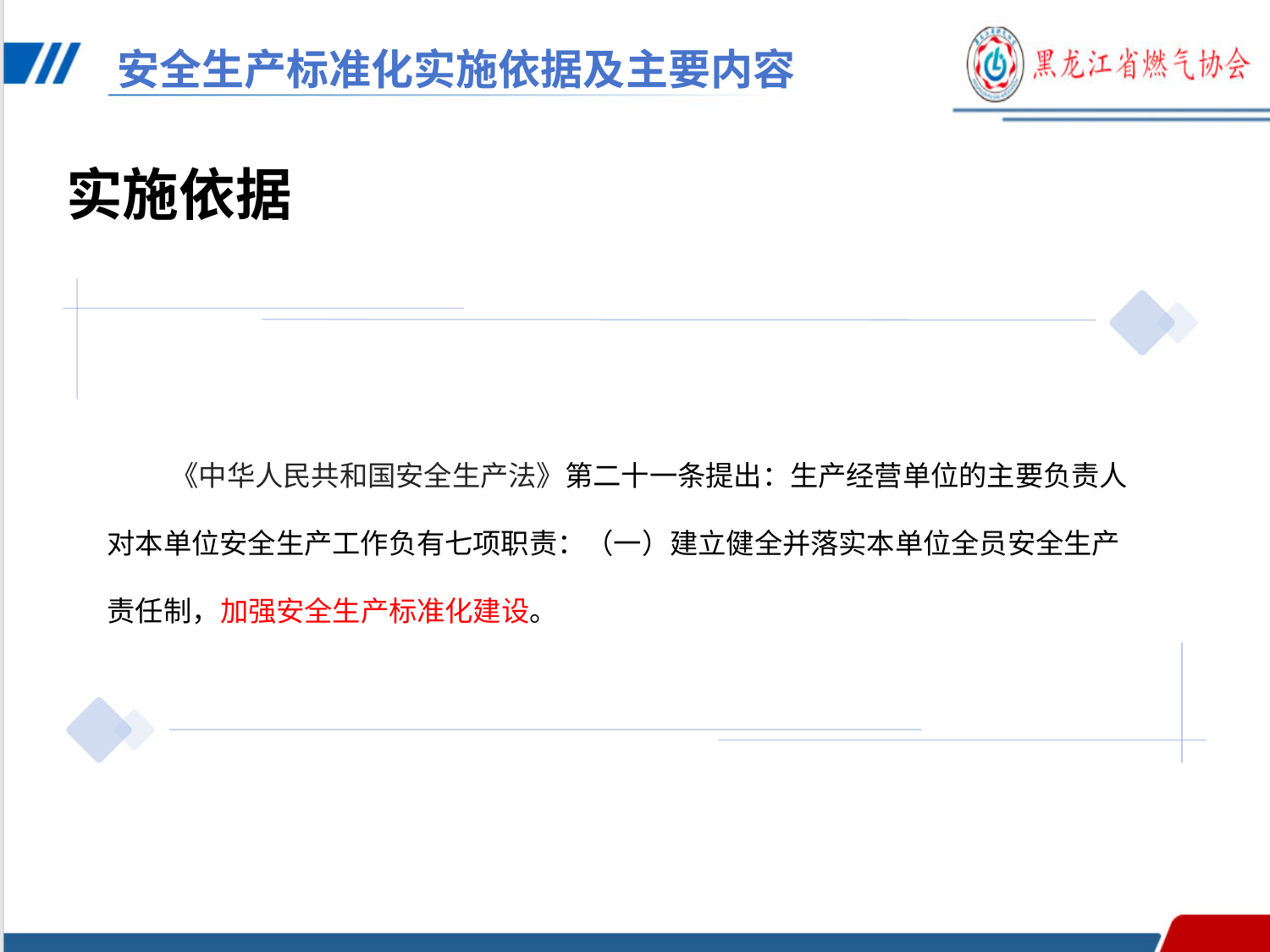

安全生产标准化实施依据及主要内容
# 实施依据

《中华人民共和国安全生产法》第二十一条提出：生产经营单位的主要负责人对本单位安全生产工作负有七项职责：（一）建立健全并落实本单位全员安全生产责任制，加强安全生产标准化建设。